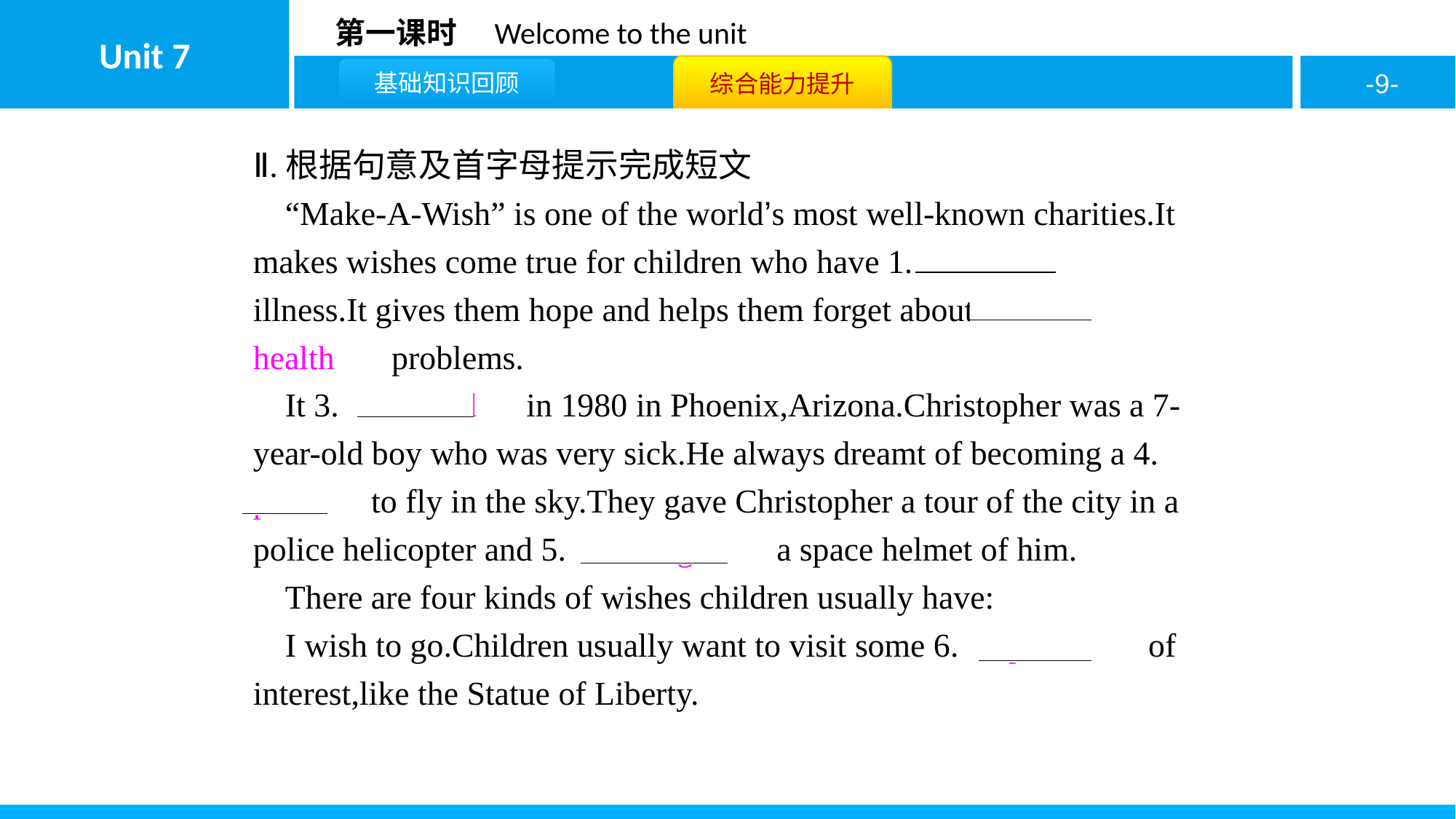

Ⅱ.根据句意及首字母提示完成短文
“Make-A-Wish” is one of the world’s most well-known charities.It makes wishes come true for children who have 1.　serious　 illness.It gives them hope and helps them forget about their 2.　health　 problems.
It 3.　started　in 1980 in Phoenix,Arizona.Christopher was a 7-year-old boy who was very sick.He always dreamt of becoming a 4.　pilot　 to fly in the sky.They gave Christopher a tour of the city in a police helicopter and 5.　brought　 a space helmet of him.
There are four kinds of wishes children usually have:
I wish to go.Children usually want to visit some 6.　places　 of interest,like the Statue of Liberty.